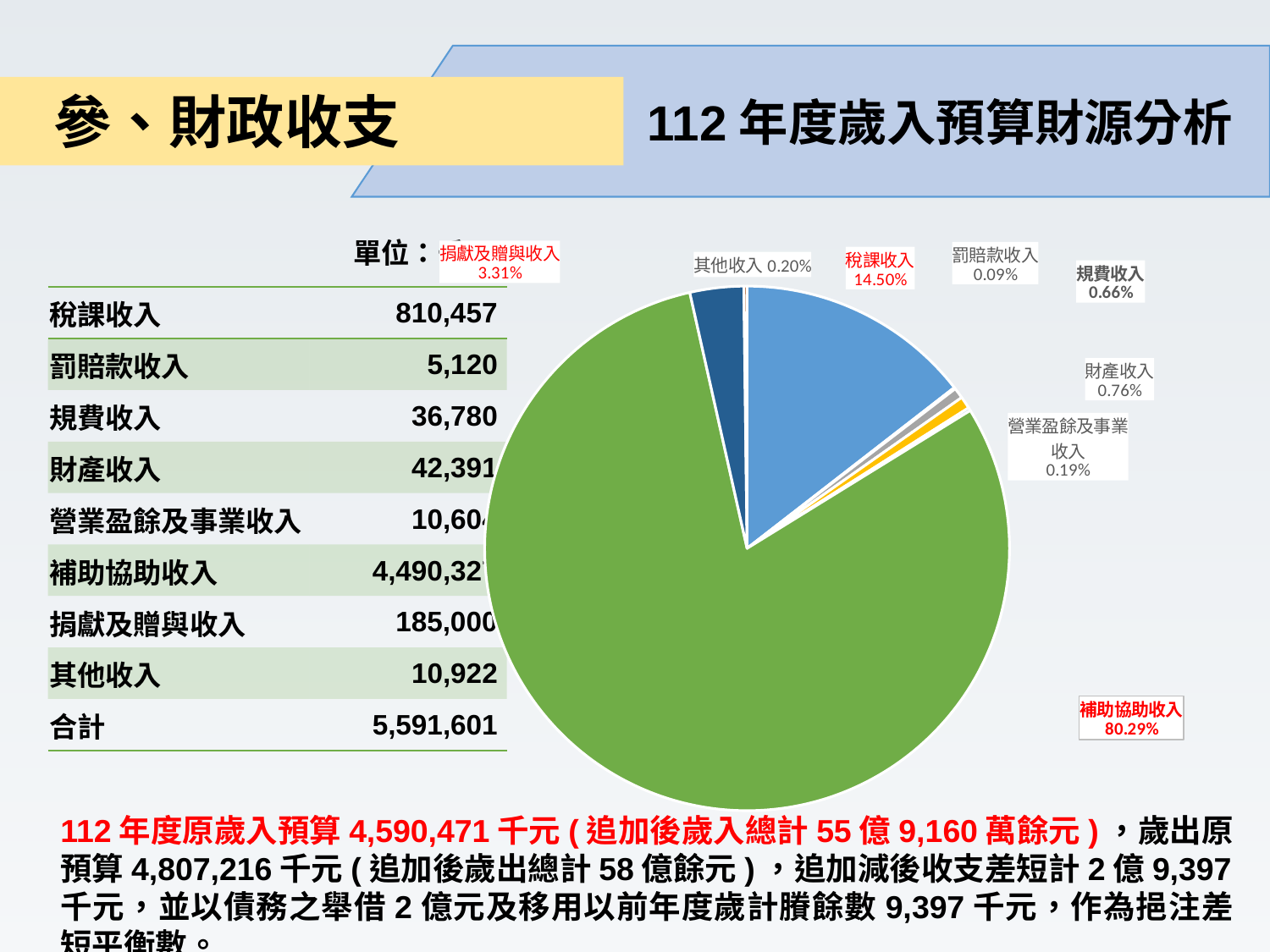

112年度歲入預算財源分析
# 參、財政收支
| 單位：千元 |
| --- |

### Chart

| Category |  |
|---|---|
| 稅課收入 | 810457.0 |
| 罰賠款收入 | 5120.0 |
| 規費收入 | 36780.0 |
| 財產收入 | 42391.0 |
| 營業盈餘及事業收入 | 10604.0 |
| 補助協助收入 | 4490327.0 |
| 捐獻及贈與收入 | 185000.0 |
| 其他收入 | 10922.0 |
| 稅課收入 | 810,457 |
| --- | --- |
| 罰賠款收入 | 5,120 |
| 規費收入 | 36,780 |
| 財產收入 | 42,391 |
| 營業盈餘及事業收入 | 10,604 |
| 補助協助收入 | 4,490,327 |
| 捐獻及贈與收入 | 185,000 |
| 其他收入 | 10,922 |
| 合計 | 5,591,601 |
112年度原歲入預算4,590,471千元(追加後歲入總計55億9,160萬餘元)，歲出原預算4,807,216千元(追加後歲出總計58億餘元)，追加減後收支差短計2億9,397千元，並以債務之舉借2億元及移用以前年度歲計賸餘數9,397千元，作為挹注差短平衡數。